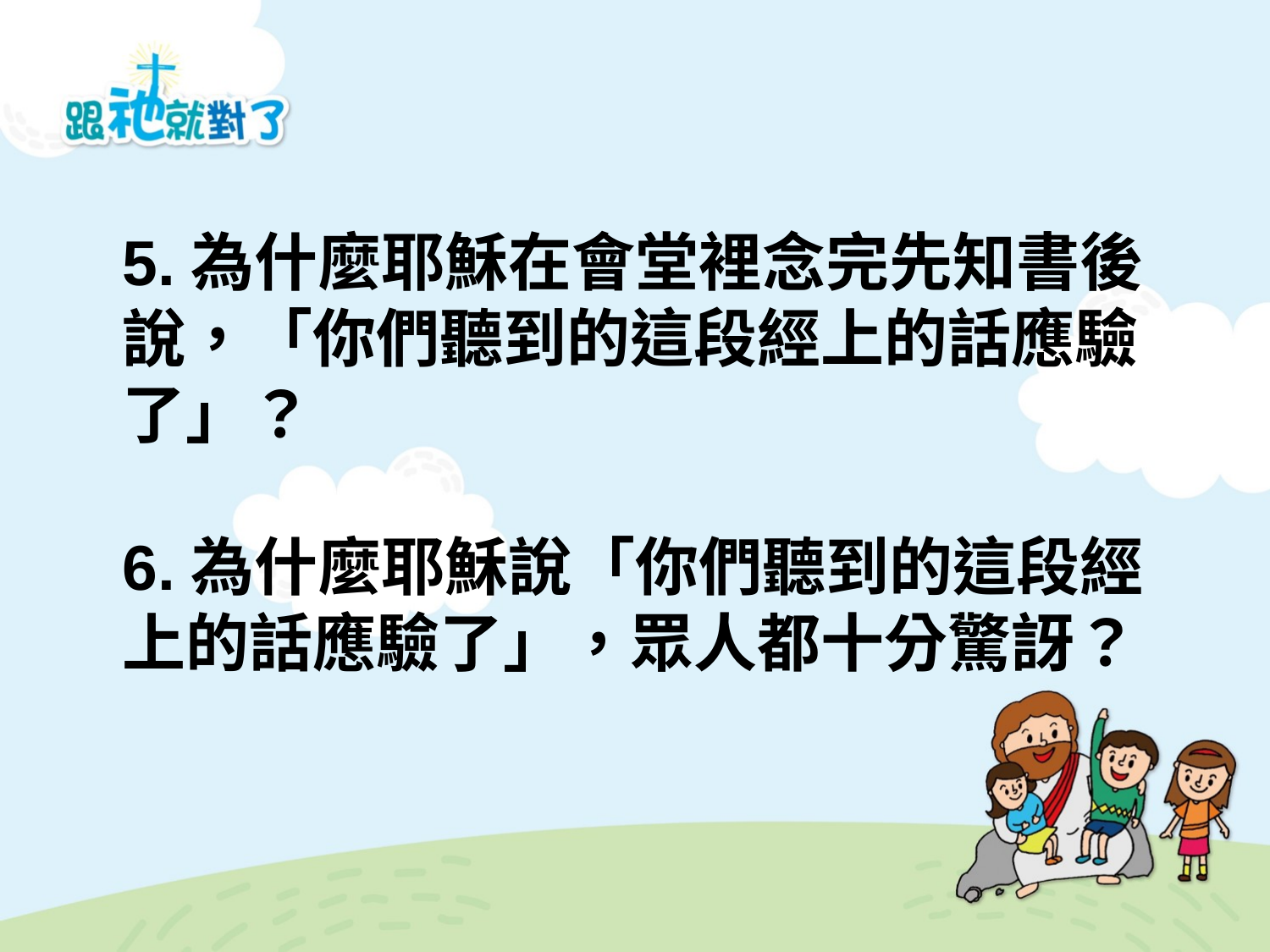

5.為什麼耶穌在會堂裡念完先知書後說，「你們聽到的這段經上的話應驗了」？

6.為什麼耶穌說「你們聽到的這段經上的話應驗了」，眾人都十分驚訝？